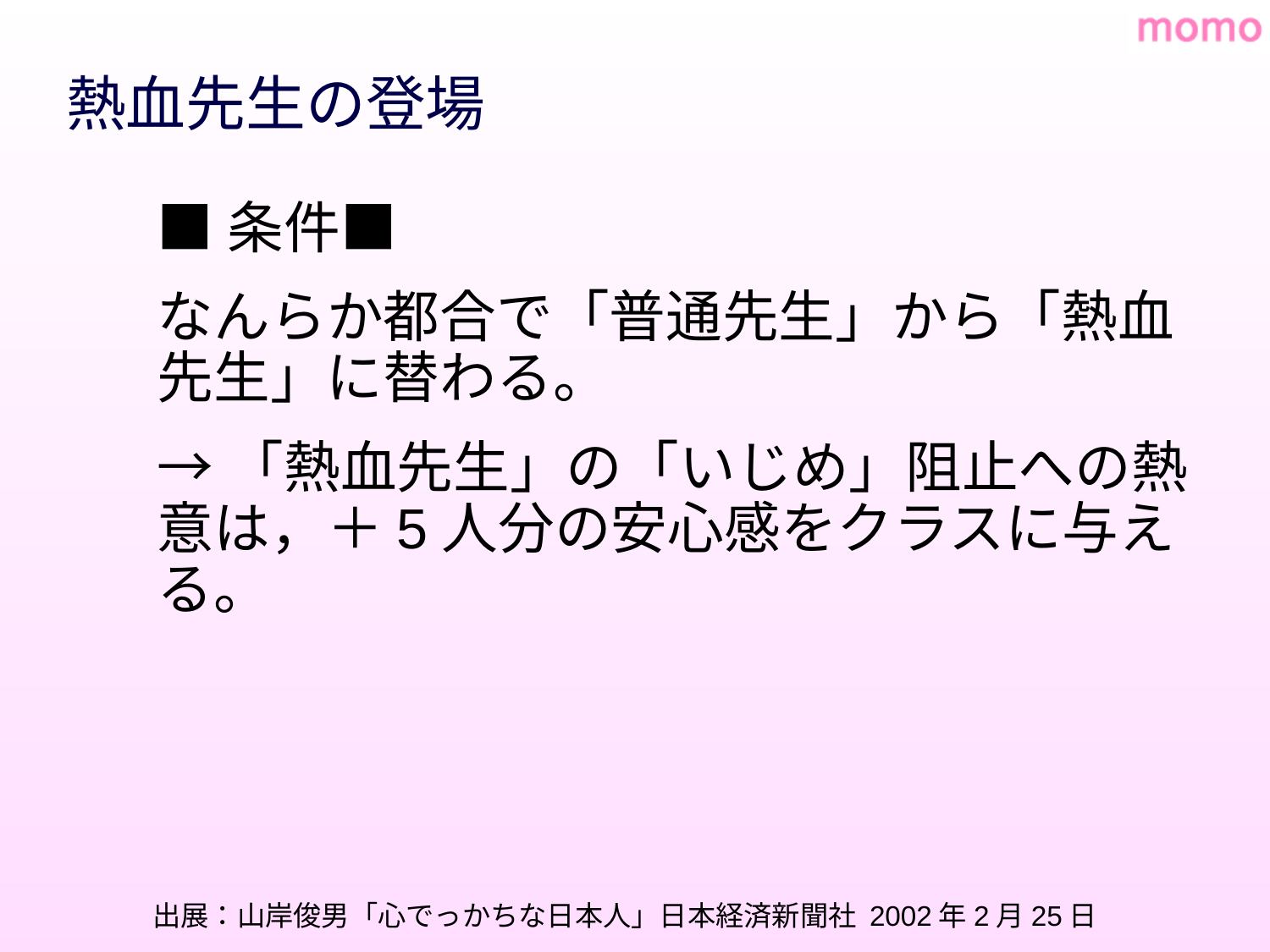

# 熱血先生の登場
■条件■
なんらか都合で「普通先生」から「熱血先生」に替わる。
→「熱血先生」の「いじめ」阻止への熱意は，＋5人分の安心感をクラスに与える。

出展：山岸俊男「心でっかちな日本人」日本経済新聞社 2002年2月25日